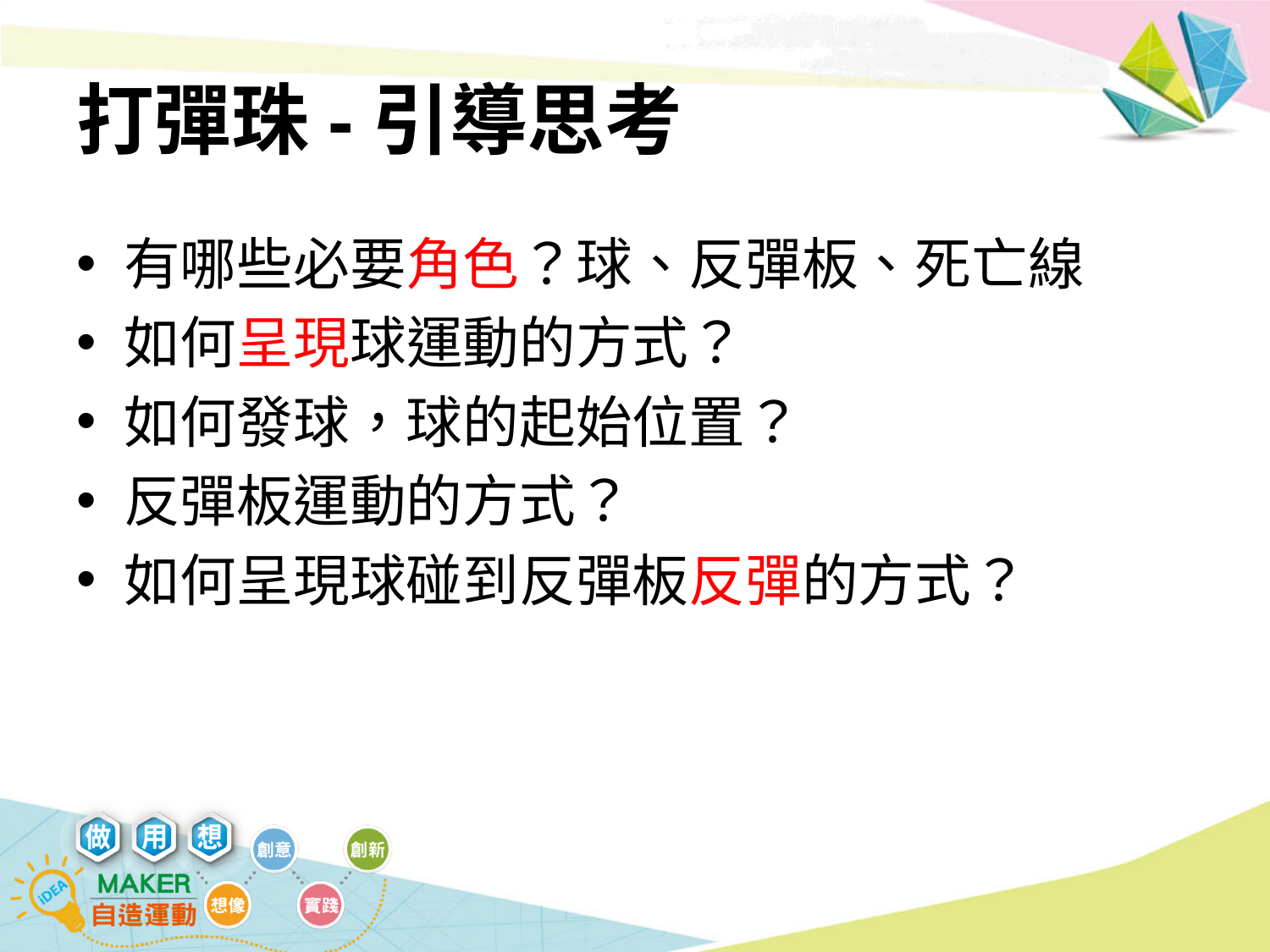

# 打彈珠-引導思考
有哪些必要角色？球、反彈板、死亡線
如何呈現球運動的方式？
如何發球，球的起始位置？
反彈板運動的方式？
如何呈現球碰到反彈板反彈的方式？